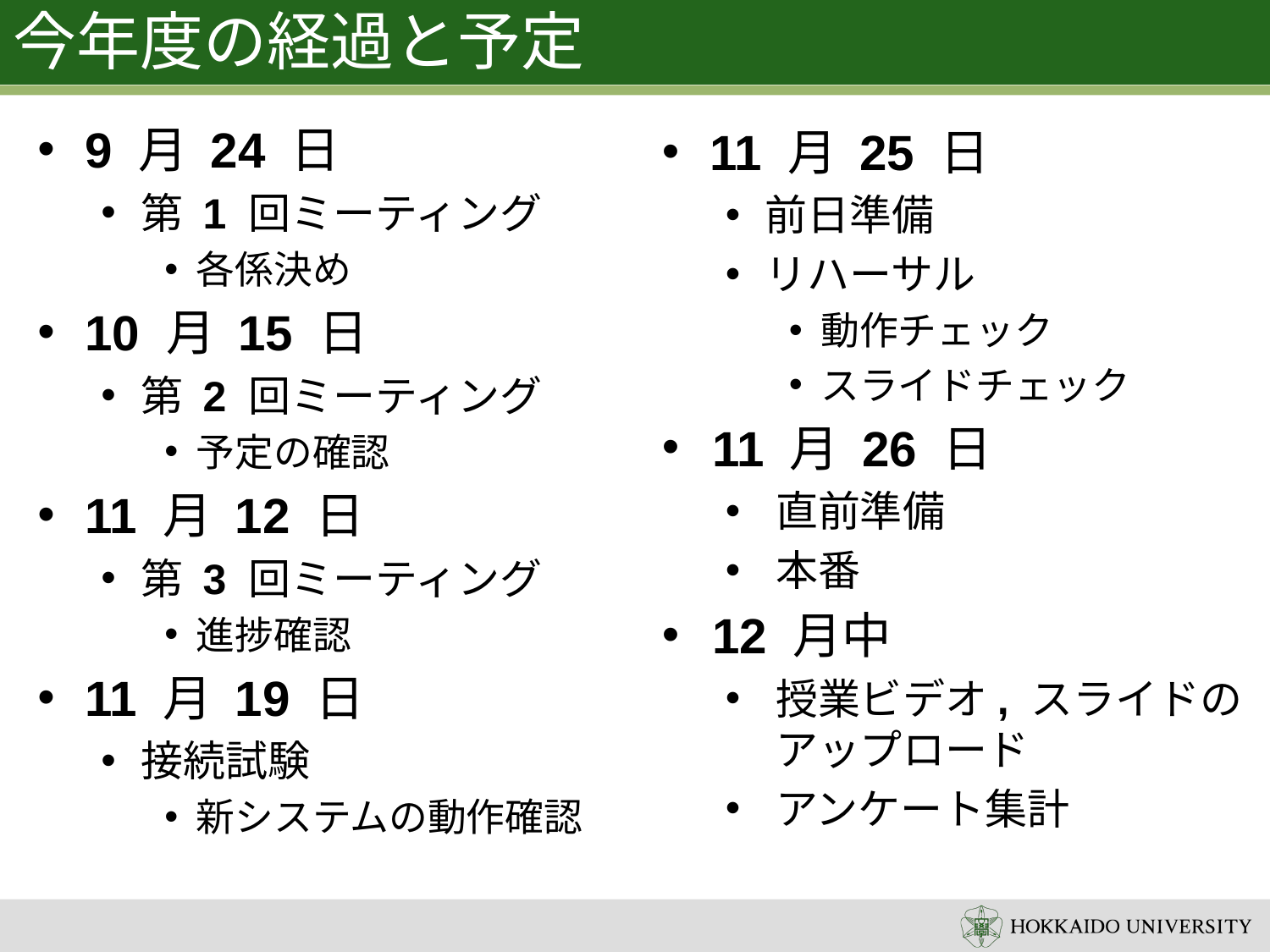

# 今年度の経過と予定
9 月 24 日
第 1 回ミーティング
各係決め
10 月 15 日
第 2 回ミーティング
予定の確認
11 月 12 日
第 3 回ミーティング
進捗確認
11 月 19 日
接続試験
新システムの動作確認
11 月 25 日
前日準備
リハーサル
動作チェック
スライドチェック
11 月 26 日
直前準備
本番
12 月中
授業ビデオ, スライドのアップロード
アンケート集計